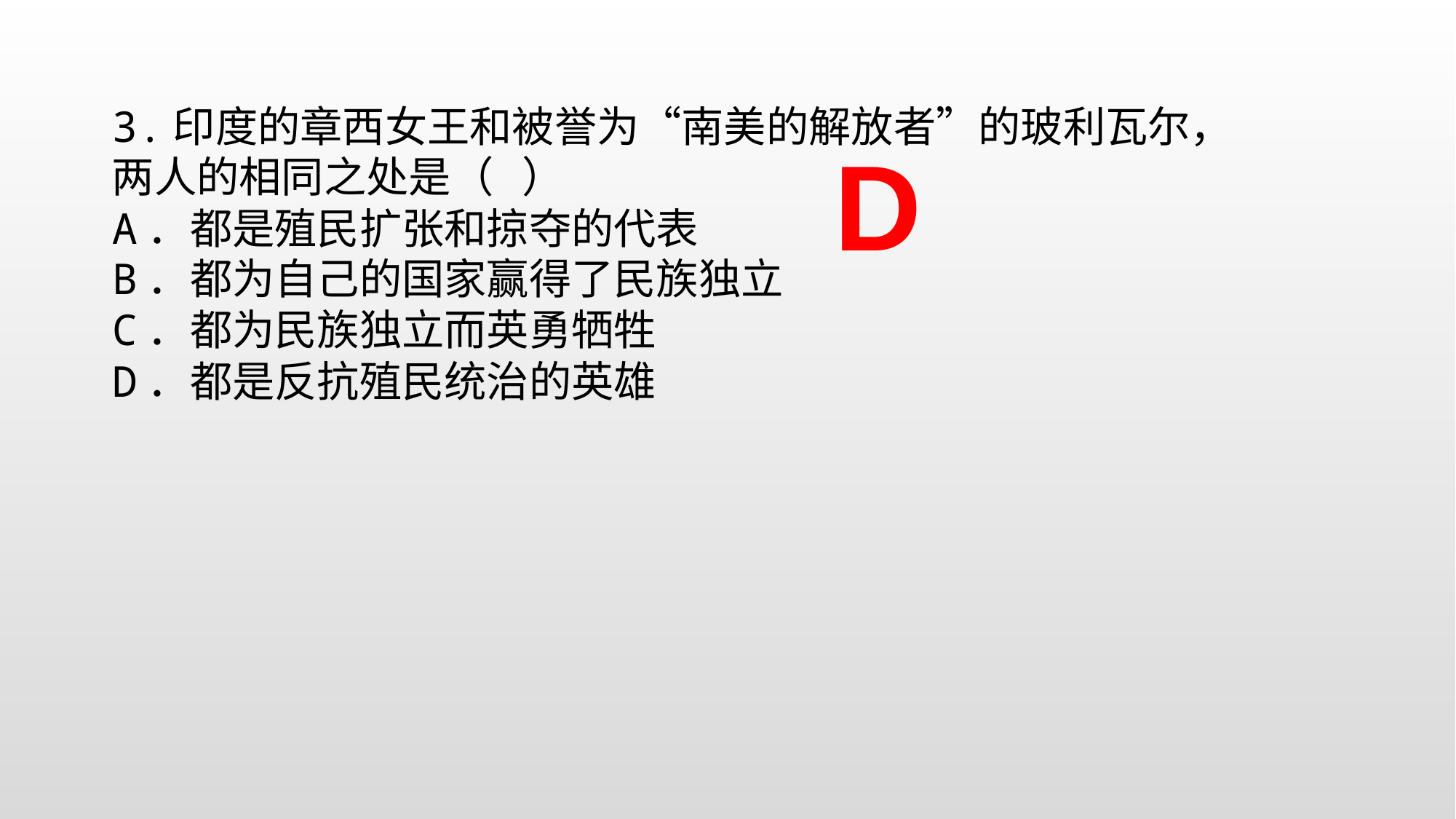

3.印度的章西女王和被誉为“南美的解放者”的玻利瓦尔，两人的相同之处是（   ）
A．都是殖民扩张和掠夺的代表
B．都为自己的国家赢得了民族独立
C．都为民族独立而英勇牺牲
D．都是反抗殖民统治的英雄
D